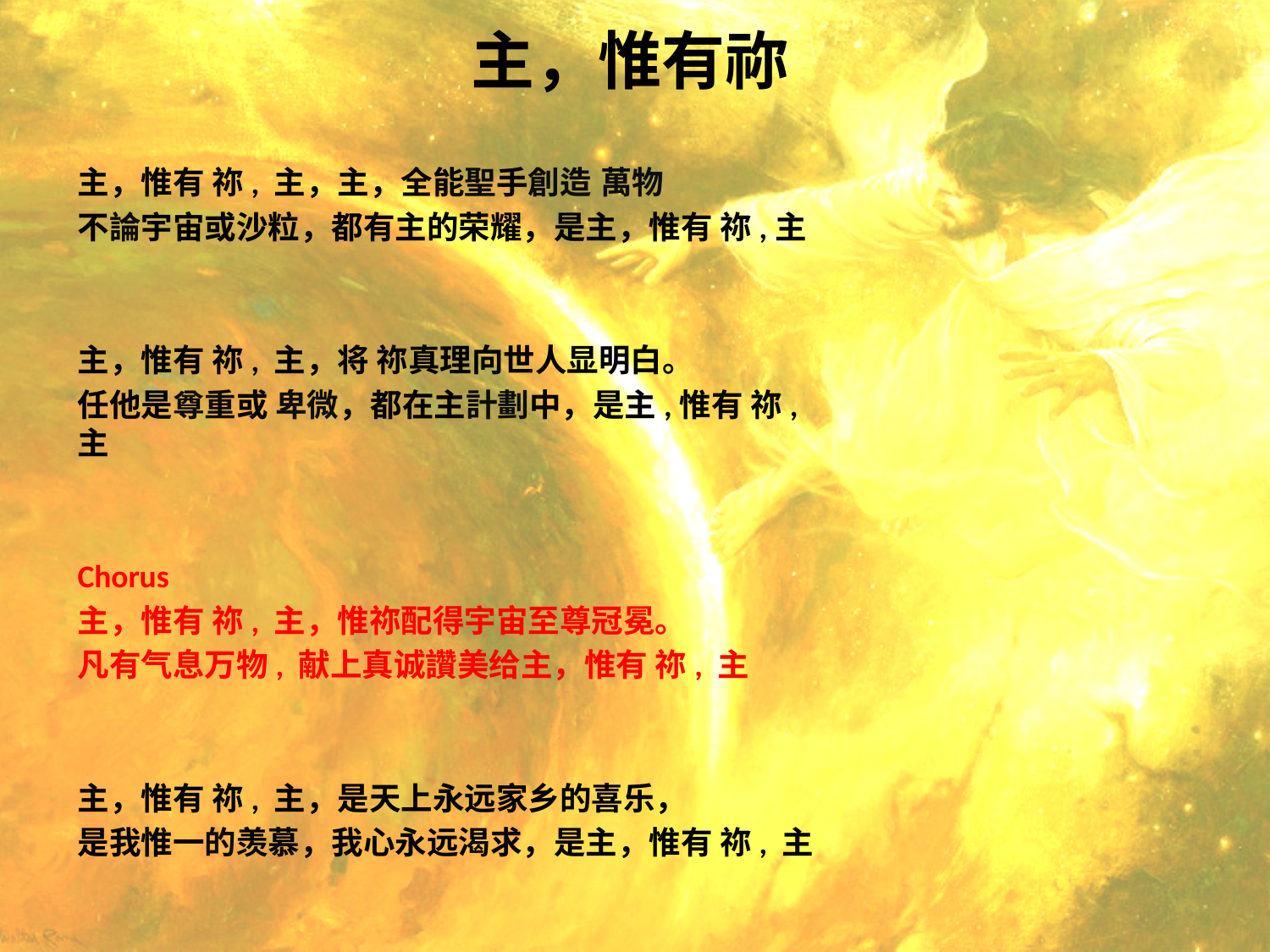

# 主，惟有祢
主，惟有 祢, 主，主，全能聖手創造 萬物
不論宇宙或沙粒，都有主的荣耀，是主，惟有 祢,主

主，惟有 祢, 主，将 祢真理向世人显明白。
任他是尊重或 卑微，都在主計劃中，是主,惟有 祢, 主

Chorus
主，惟有 祢, 主，惟祢配得宇宙至尊冠冕。
凡有气息万物, 献上真诚讚美给主，惟有 祢, 主

主，惟有 祢, 主，是天上永远家乡的喜乐，
是我惟一的羡慕，我心永远渴求，是主，惟有 祢, 主